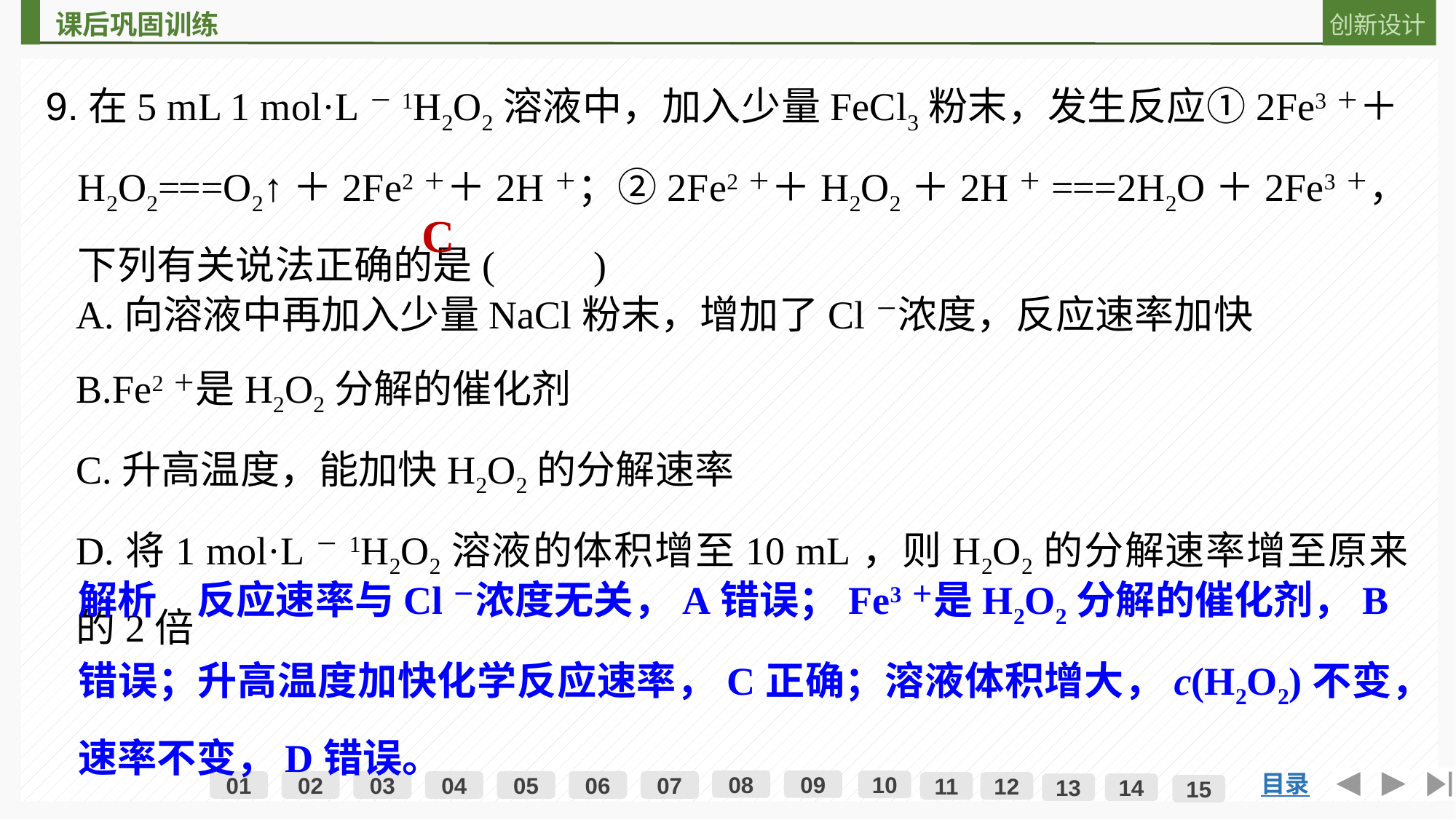

9.在5 mL 1 mol·L－1H2O2溶液中，加入少量FeCl3粉末，发生反应①2Fe3＋＋H2O2===O2↑＋2Fe2＋＋2H＋；②2Fe2＋＋H2O2＋2H＋===2H2O＋2Fe3＋，下列有关说法正确的是(　　)
C
A.向溶液中再加入少量NaCl粉末，增加了Cl－浓度，反应速率加快
B.Fe2＋是H2O2分解的催化剂
C.升高温度，能加快H2O2的分解速率
D.将1 mol·L－1H2O2溶液的体积增至10 mL，则H2O2的分解速率增至原来的2倍
解析　反应速率与Cl－浓度无关，A错误；Fe3＋是H2O2分解的催化剂，B错误；升高温度加快化学反应速率，C正确；溶液体积增大，c(H2O2)不变，速率不变，D错误。